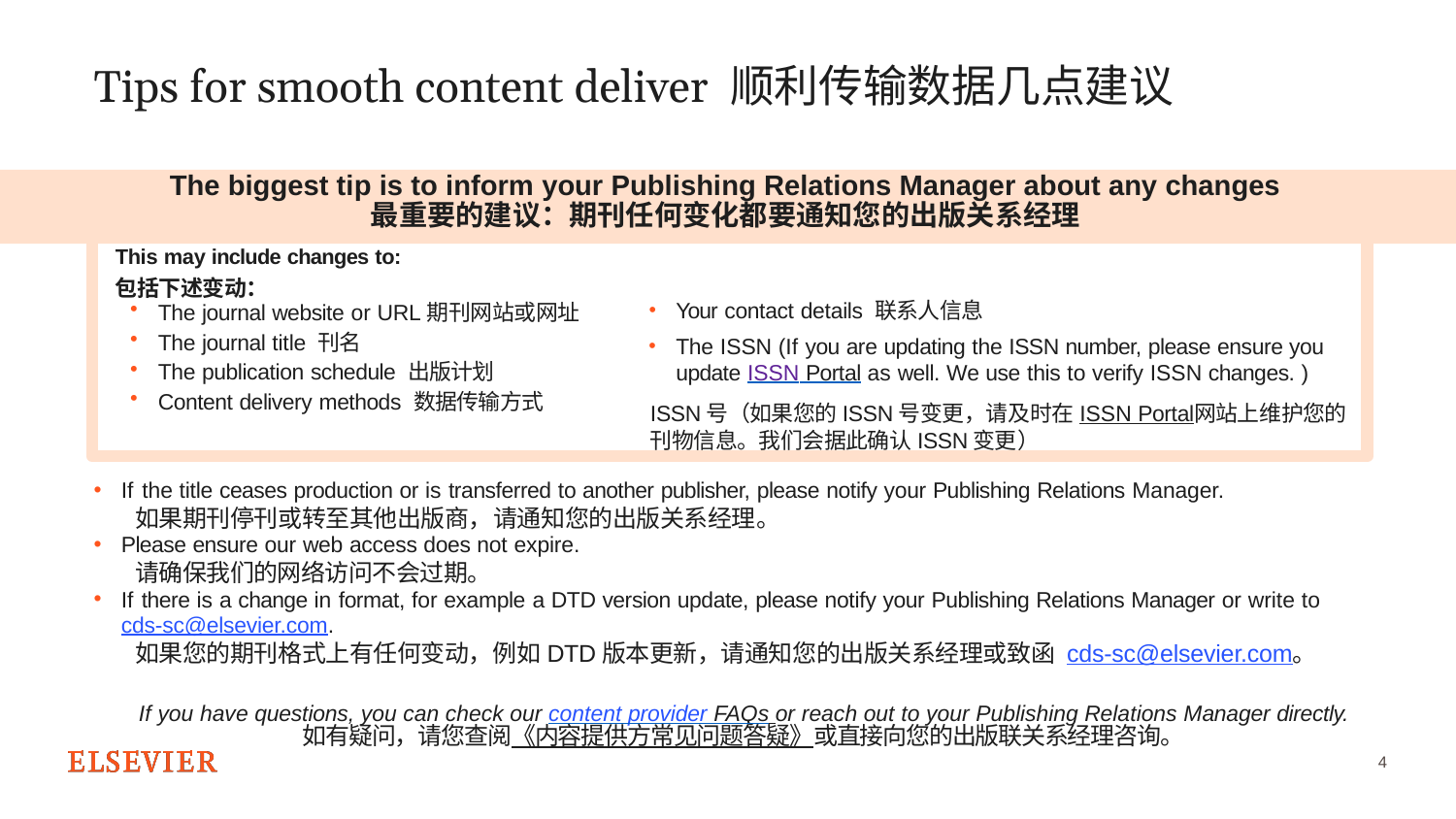

# Tips for smooth content deliver 顺利传输数据几点建议

The biggest tip is to inform your Publishing Relations Manager about any changes
最重要的建议：期刊任何变化都要通知您的出版关系经理
This may include changes to:
包括下述变动：
Your contact details 联系人信息
The ISSN (If you are updating the ISSN number, please ensure you update ISSN Portal as well. We use this to verify ISSN changes. )
ISSN号（如果您的ISSN号变更，请及时在ISSN Portal网站上维护您的刊物信息。我们会据此确认ISSN变更）
The journal website or URL期刊网站或网址
The journal title 刊名
The publication schedule 出版计划
Content delivery methods 数据传输方式
If the title ceases production or is transferred to another publisher, please notify your Publishing Relations Manager.
如果期刊停刊或转至其他出版商，请通知您的出版关系经理。
Please ensure our web access does not expire.
请确保我们的网络访问不会过期。
If there is a change in format, for example a DTD version update, please notify your Publishing Relations Manager or write to cds-sc@elsevier.com.
如果您的期刊格式上有任何变动，例如DTD版本更新，请通知您的出版关系经理或致函 cds-sc@elsevier.com。

If you have questions, you can check our content provider FAQs or reach out to your Publishing Relations Manager directly.
如有疑问，请您查阅《内容提供方常见问题答疑》或直接向您的出版联关系经理咨询。
4